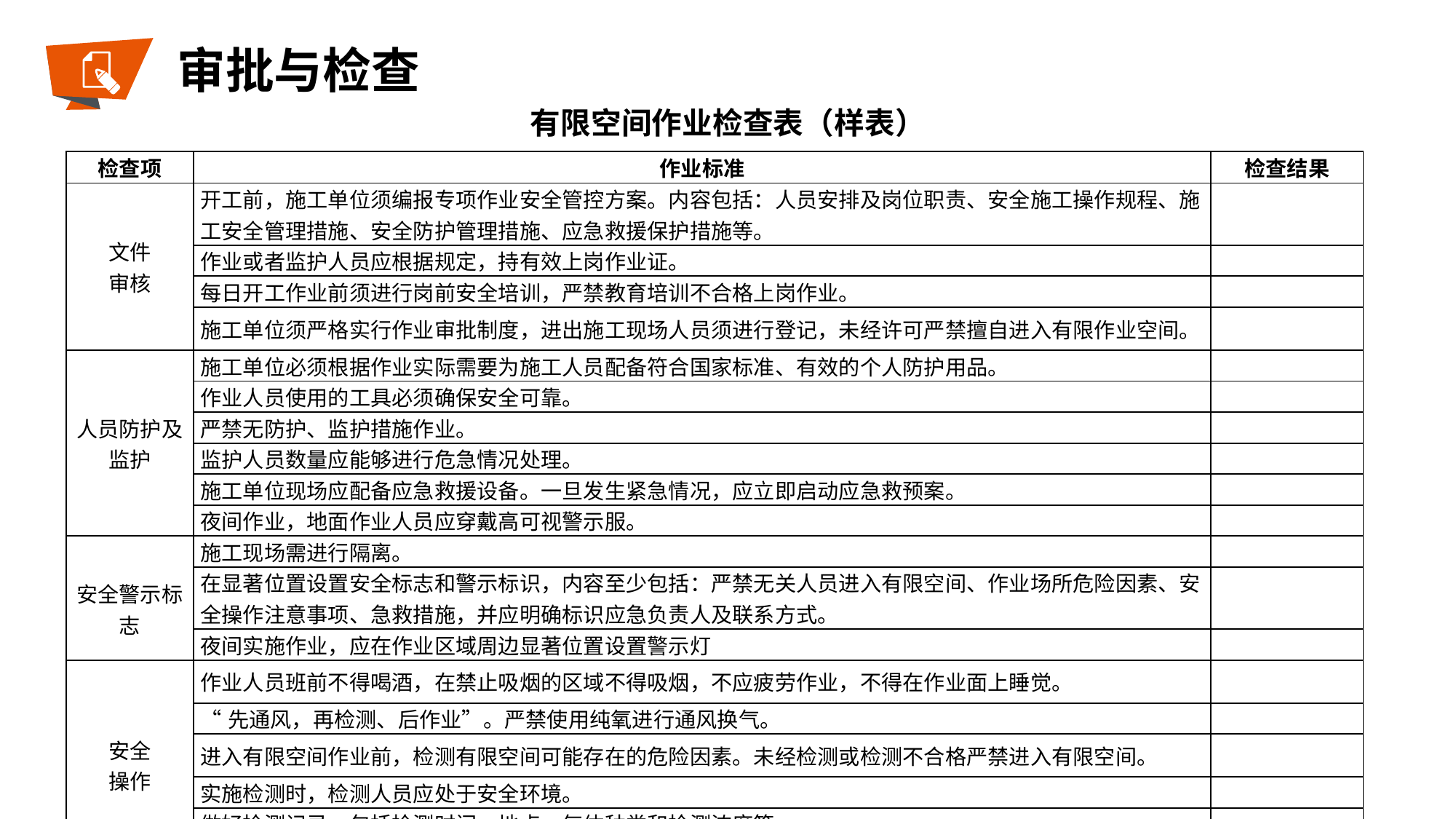

审批与检查

有限空间作业检查表（样表）
| 检查项 | 作业标准 | 检查结果 |
| --- | --- | --- |
| 文件 审核 | 开工前，施工单位须编报专项作业安全管控方案。内容包括：人员安排及岗位职责、安全施工操作规程、施工安全管理措施、安全防护管理措施、应急救援保护措施等。 |  |
|  | 作业或者监护人员应根据规定，持有效上岗作业证。 |  |
|  | 每日开工作业前须进行岗前安全培训，严禁教育培训不合格上岗作业。 |  |
|  | 施工单位须严格实行作业审批制度，进出施工现场人员须进行登记，未经许可严禁擅自进入有限作业空间。 |  |
| 人员防护及监护 | 施工单位必须根据作业实际需要为施工人员配备符合国家标准、有效的个人防护用品。 |  |
|  | 作业人员使用的工具必须确保安全可靠。 |  |
|  | 严禁无防护、监护措施作业。 |  |
|  | 监护人员数量应能够进行危急情况处理。 |  |
|  | 施工单位现场应配备应急救援设备。一旦发生紧急情况，应立即启动应急救预案。 |  |
|  | 夜间作业，地面作业人员应穿戴高可视警示服。 |  |
| 安全警示标志 | 施工现场需进行隔离。 |  |
|  | 在显著位置设置安全标志和警示标识，内容至少包括：严禁无关人员进入有限空间、作业场所危险因素、安全操作注意事项、急救措施，并应明确标识应急负责人及联系方式。 |  |
|  | 夜间实施作业，应在作业区域周边显著位置设置警示灯 |  |
| 安全 操作 | 作业人员班前不得喝酒，在禁止吸烟的区域不得吸烟，不应疲劳作业，不得在作业面上睡觉。 |  |
|  | “先通风，再检测、后作业”。严禁使用纯氧进行通风换气。 |  |
|  | 进入有限空间作业前，检测有限空间可能存在的危险因素。未经检测或检测不合格严禁进入有限空间。 |  |
|  | 实施检测时，检测人员应处于安全环境。 |  |
|  | 做好检测记录，包括检测时间、地点、气体种类和检测浓度等。 |  |
|  | 夜间作业需加装夜间示警照明设备； |  |